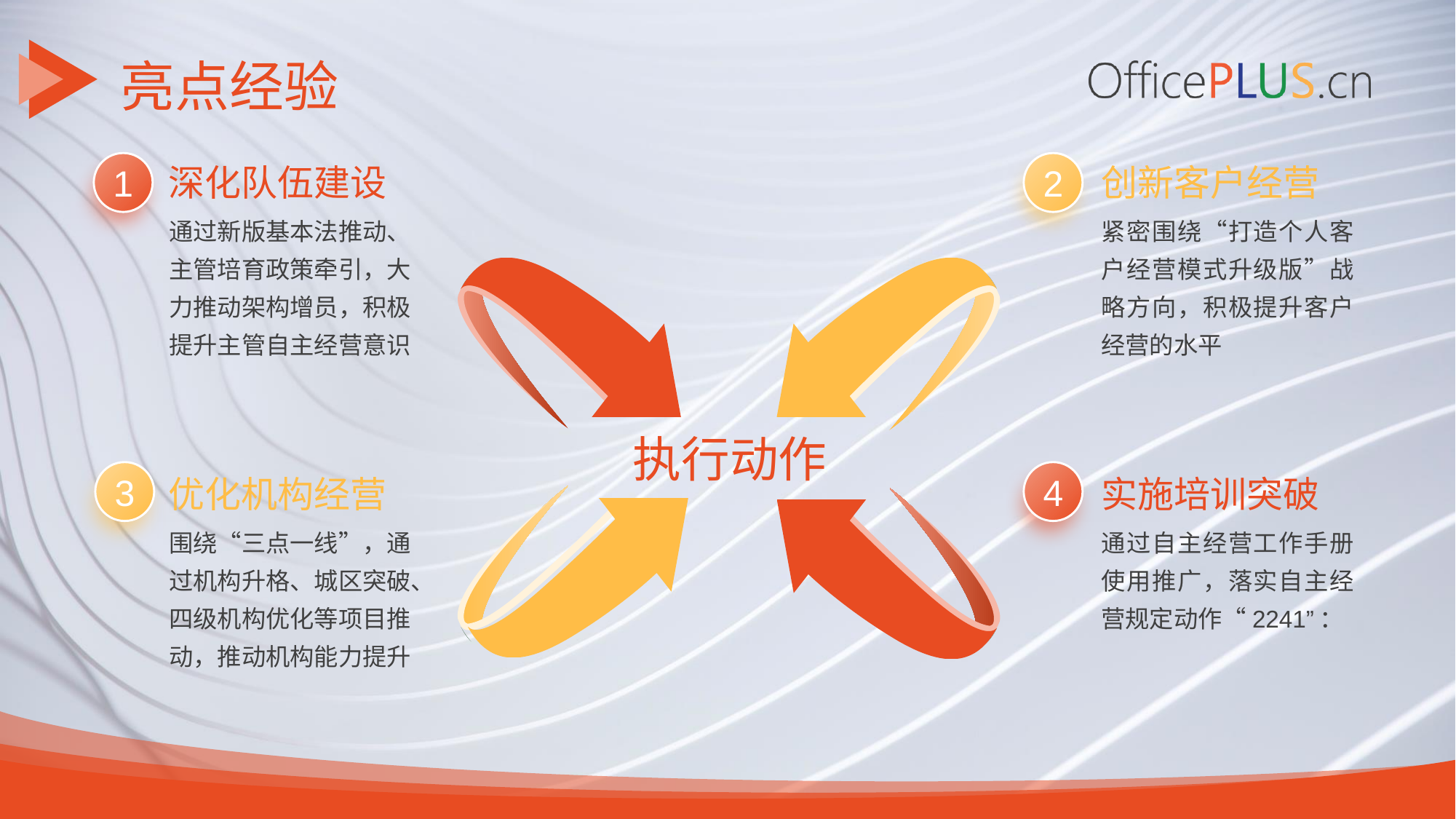

亮点经验
1
2
深化队伍建设
创新客户经营
通过新版基本法推动、主管培育政策牵引，大力推动架构增员，积极提升主管自主经营意识
紧密围绕“打造个人客户经营模式升级版”战略方向，积极提升客户经营的水平

执行动作
3
4
实施培训突破
优化机构经营
围绕“三点一线”，通过机构升格、城区突破、四级机构优化等项目推动，推动机构能力提升
通过自主经营工作手册使用推广，落实自主经营规定动作“2241”：